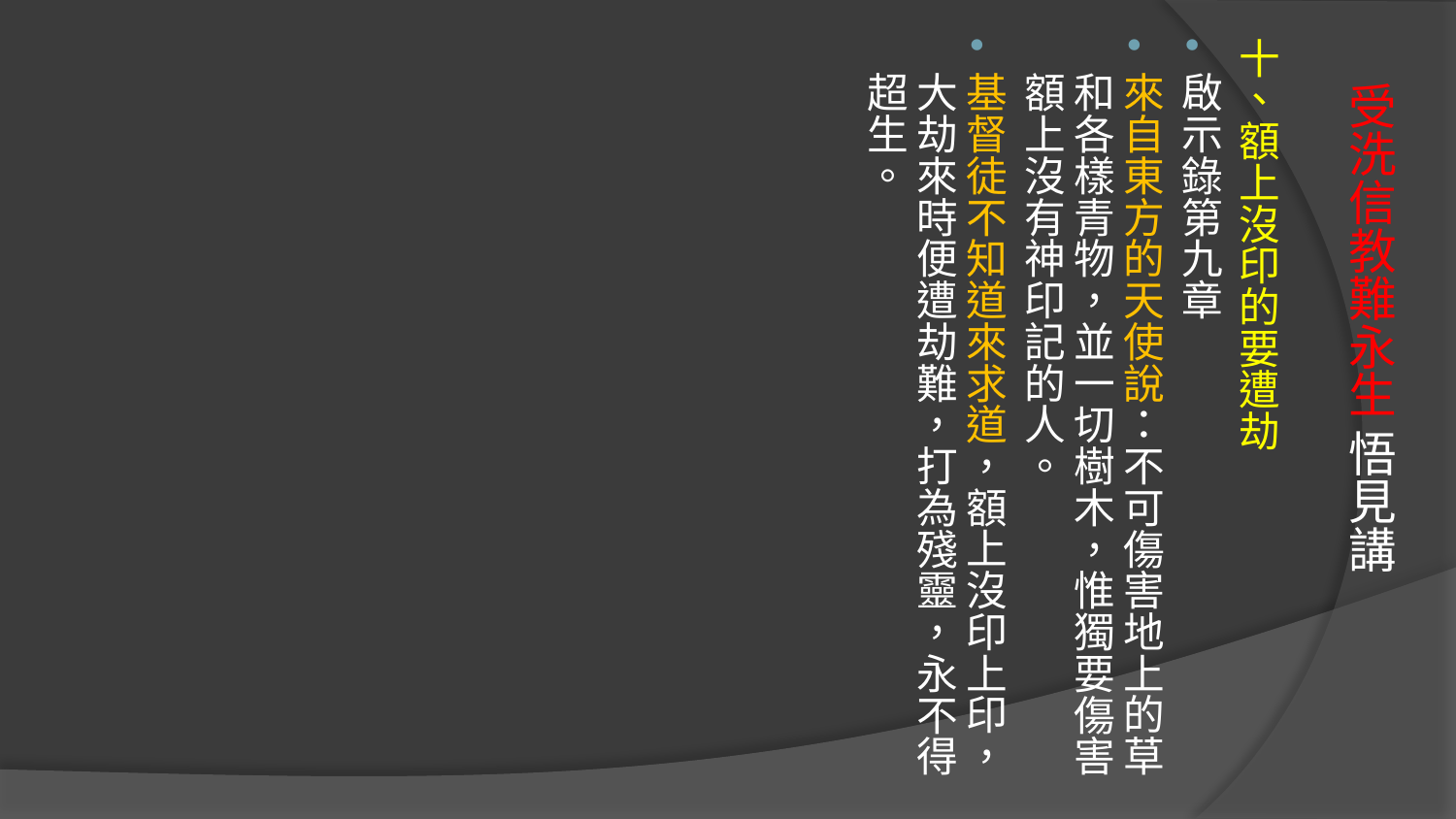

十、額上沒印的要遭劫
啟示錄第九章
來自東方的天使說：不可傷害地上的草和各樣青物，並一切樹木，惟獨要傷害額上沒有神印記的人。
基督徒不知道來求道，額上沒印上印，大劫來時便遭劫難，打為殘靈，永不得超生。

# 受洗信教難永生 悟見講